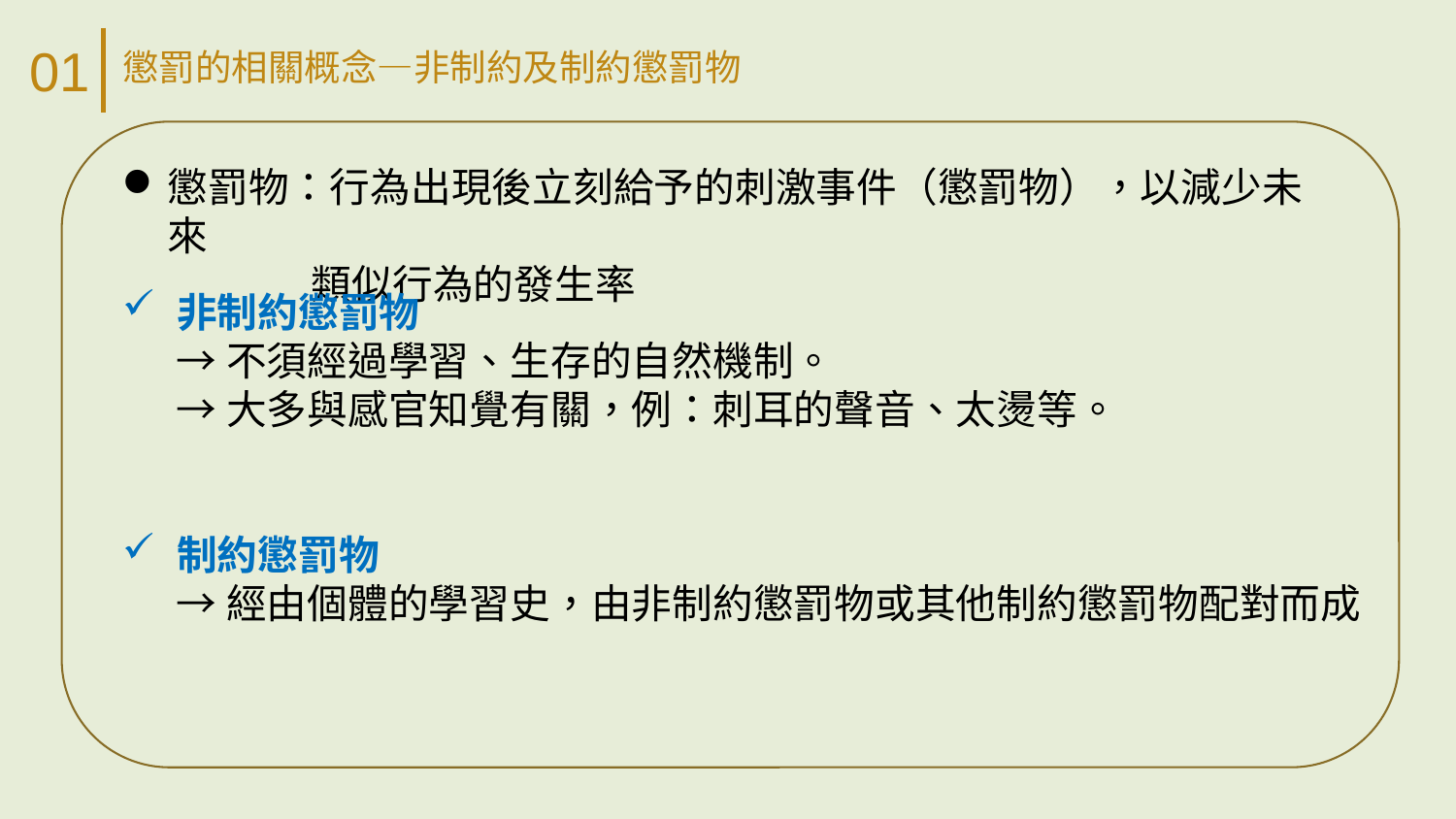

01
懲罰的相關概念—非制約及制約懲罰物

懲罰物：行為出現後立刻給予的刺激事件（懲罰物），以減少未來
                    類似行為的發生率
非制約懲罰物
      →不須經過學習、生存的自然機制。
      →大多與感官知覺有關，例：刺耳的聲音、太燙等。

制約懲罰物
      →經由個體的學習史，由非制約懲罰物或其他制約懲罰物配對而成